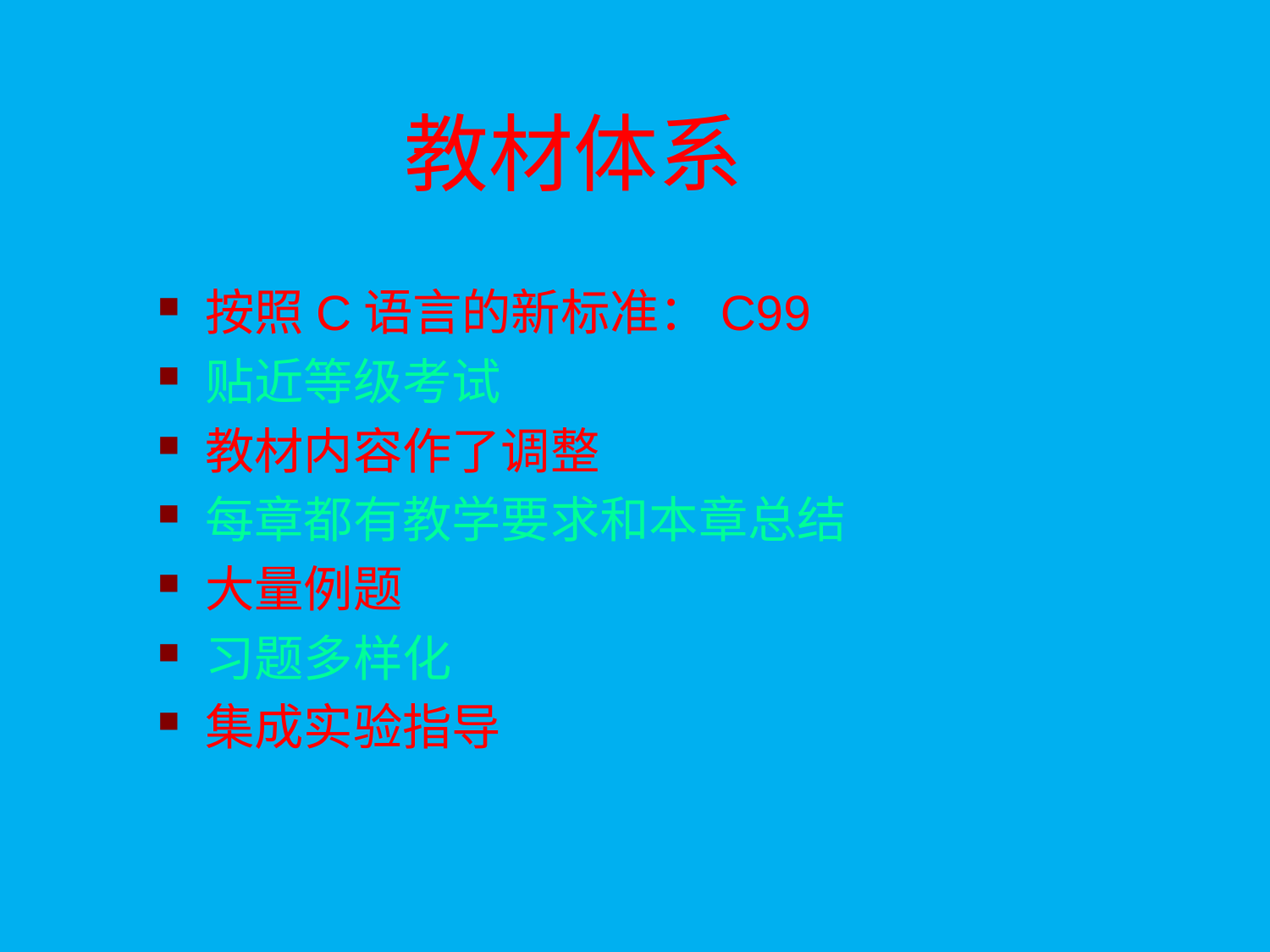

# 教材体系
按照C语言的新标准：C99
贴近等级考试
教材内容作了调整
每章都有教学要求和本章总结
大量例题
习题多样化
集成实验指导